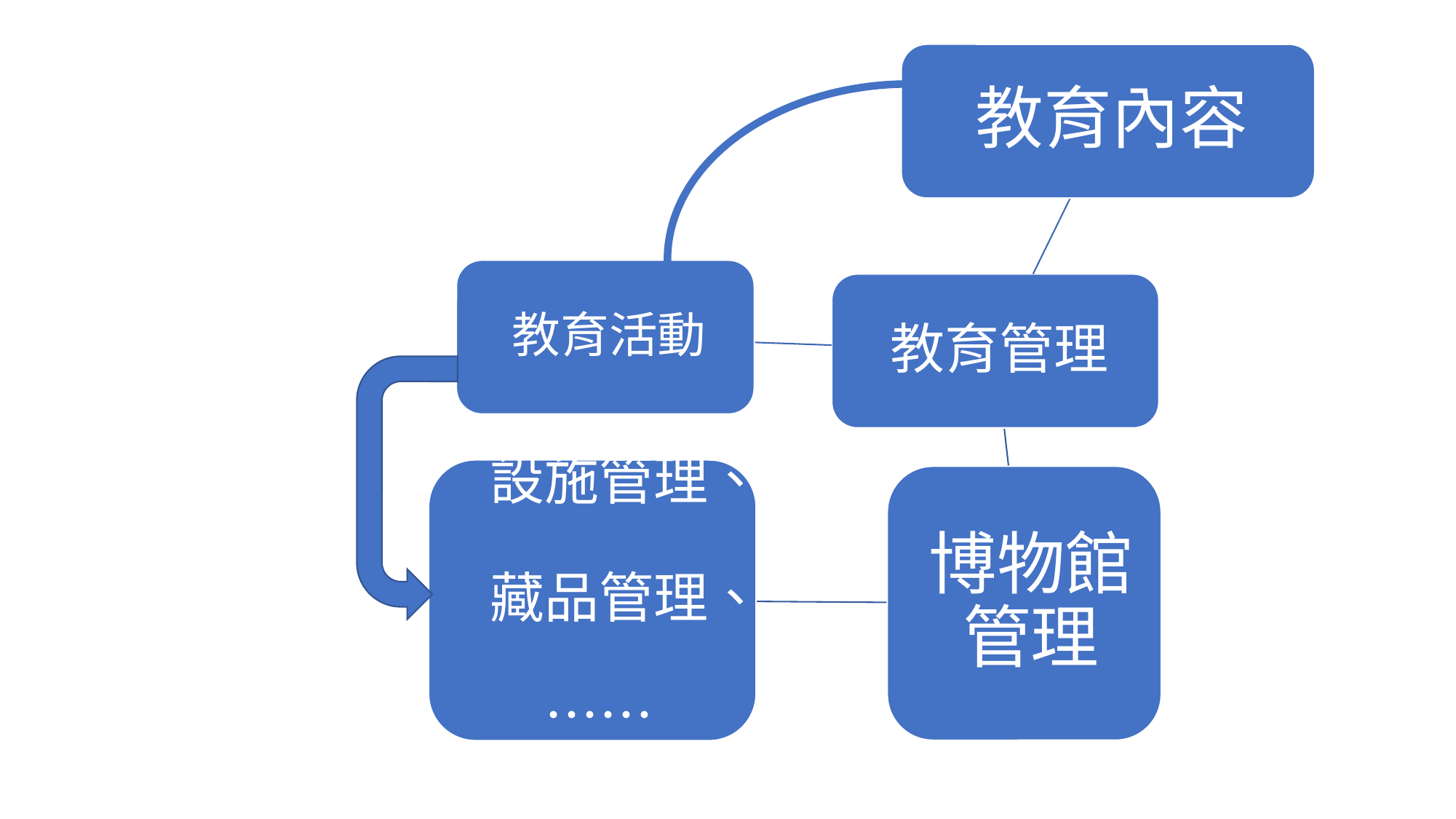

博物館管理
教育管理
教育活動
教育內容
設施管理、
藏品管理、
⋯⋯